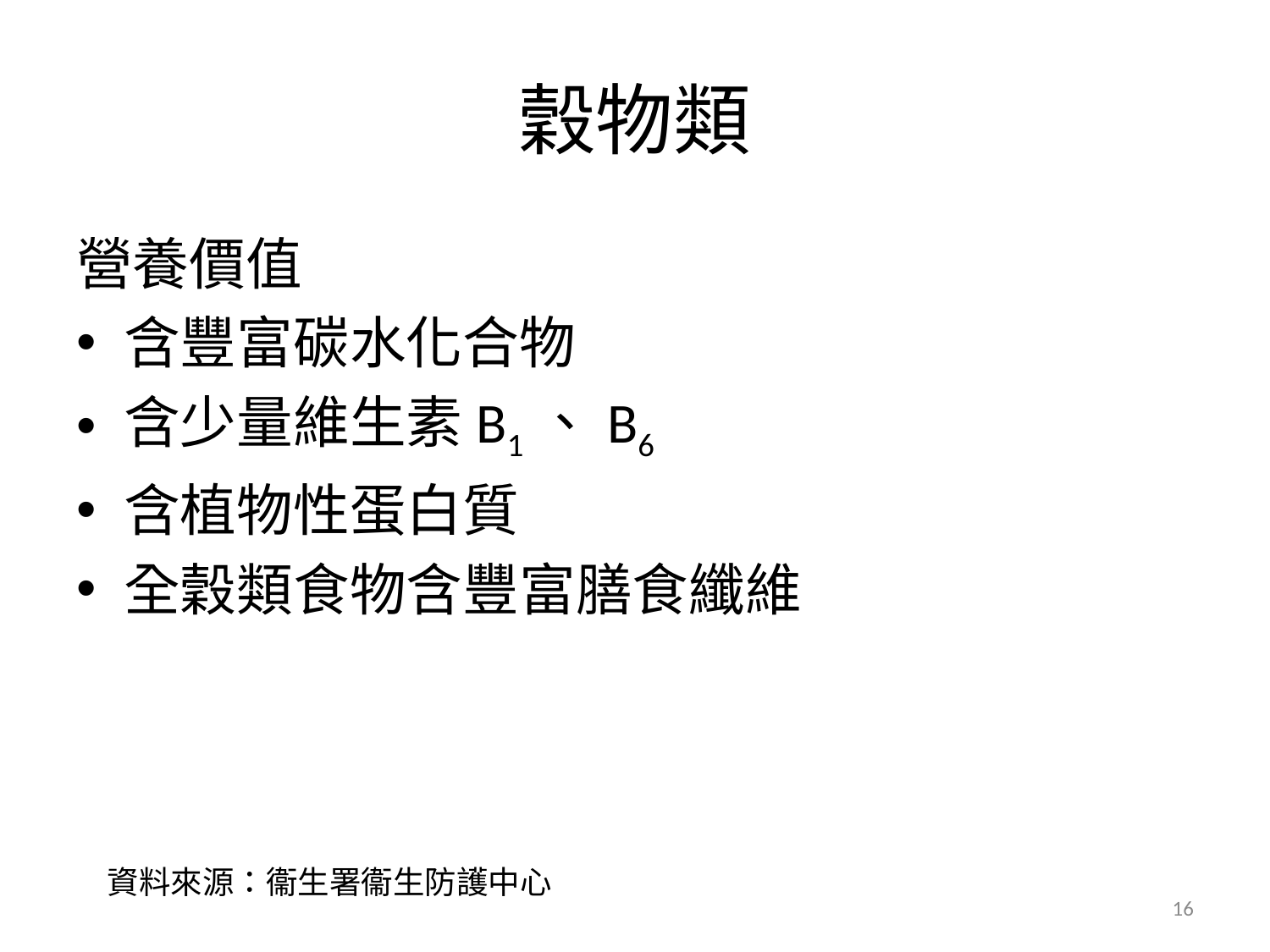

# 穀物類
營養價值
含豐富碳水化合物
含少量維生素B1、B6
含植物性蛋白質
全穀類食物含豐富膳食纖維
資料來源：衞生署衞生防護中心
16